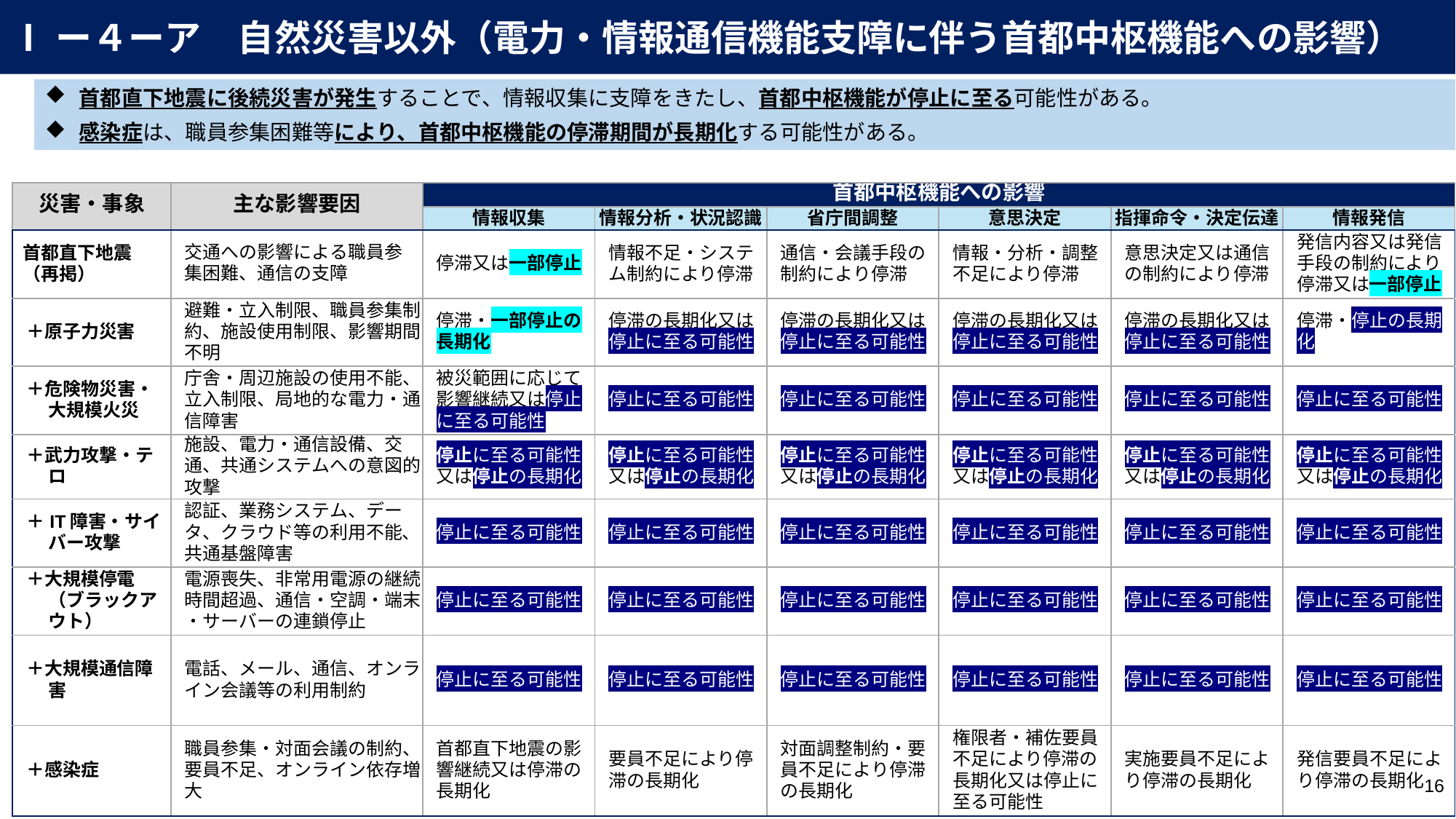

Ⅰー４ーア　自然災害以外（電力・情報通信機能支障に伴う首都中枢機能への影響）
首都直下地震に後続災害が発生することで、情報収集に支障をきたし、首都中枢機能が停止に至る可能性がある。
感染症は、職員参集困難等により、首都中枢機能の停滞期間が長期化する可能性がある。
| 災害・事象 | 主な影響要因 | 首都中枢機能への影響 |  |  |  |  |  |
| --- | --- | --- | --- | --- | --- | --- | --- |
|  |  | 情報収集 | 情報分析・状況認識 | 省庁間調整 | 意思決定 | 指揮命令・決定伝達 | 情報発信 |
| 首都直下地震 （再掲） | 交通への影響による職員参集困難、通信の支障 | 停滞又は一部停止 | 情報不足・システム制約により停滞 | 通信・会議手段の制約により停滞 | 情報・分析・調整不足により停滞 | 意思決定又は通信の制約により停滞 | 発信内容又は発信手段の制約により停滞又は一部停止 |
| ＋原子力災害 | 避難・立入制限、職員参集制約、施設使用制限、影響期間不明 | 停滞・一部停止の長期化 | 停滞の長期化又は停止に至る可能性 | 停滞の長期化又は停止に至る可能性 | 停滞の長期化又は停止に至る可能性 | 停滞の長期化又は停止に至る可能性 | 停滞・停止の長期化 |
| ＋危険物災害・大規模火災 | 庁舎・周辺施設の使用不能、立入制限、局地的な電力・通信障害 | 被災範囲に応じて影響継続又は停止に至る可能性 | 停止に至る可能性 | 停止に至る可能性 | 停止に至る可能性 | 停止に至る可能性 | 停止に至る可能性 |
| ＋武力攻撃・テロ | 施設、電力・通信設備、交通、共通システムへの意図的攻撃 | 停止に至る可能性又は停止の長期化 | 停止に至る可能性又は停止の長期化 | 停止に至る可能性又は停止の長期化 | 停止に至る可能性又は停止の長期化 | 停止に至る可能性又は停止の長期化 | 停止に至る可能性又は停止の長期化 |
| ＋IT障害・サイバー攻撃 | 認証、業務システム、データ、クラウド等の利用不能、共通基盤障害 | 停止に至る可能性 | 停止に至る可能性 | 停止に至る可能性 | 停止に至る可能性 | 停止に至る可能性 | 停止に至る可能性 |
| ＋大規模停電（ブラックアウト） | 電源喪失、非常用電源の継続時間超過、通信・空調・端末・サーバーの連鎖停止 | 停止に至る可能性 | 停止に至る可能性 | 停止に至る可能性 | 停止に至る可能性 | 停止に至る可能性 | 停止に至る可能性 |
| ＋大規模通信障害 | 電話、メール、通信、オンライン会議等の利用制約 | 停止に至る可能性 | 停止に至る可能性 | 停止に至る可能性 | 停止に至る可能性 | 停止に至る可能性 | 停止に至る可能性 |
| ＋感染症 | 職員参集・対面会議の制約、要員不足、オンライン依存増大 | 首都直下地震の影響継続又は停滞の長期化 | 要員不足により停滞の長期化 | 対面調整制約・要員不足により停滞の長期化 | 権限者・補佐要員不足により停滞の長期化又は停止に至る可能性 | 実施要員不足により停滞の長期化 | 発信要員不足により停滞の長期化 |
16